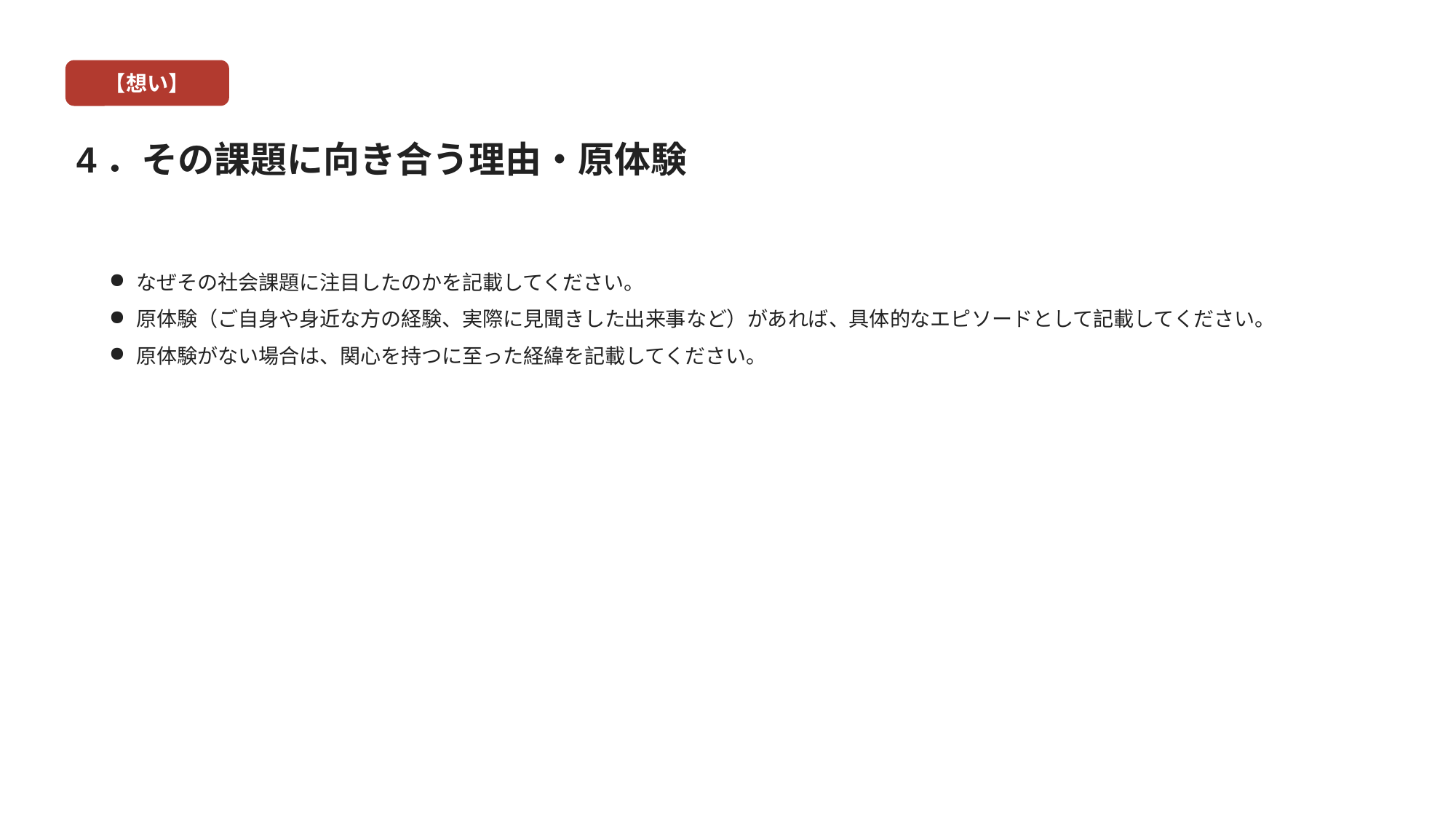

【想い】
4．その課題に向き合う理由・原体験
なぜその社会課題に注目したのかを記載してください。
原体験（ご自身や身近な方の経験、実際に見聞きした出来事など）があれば、具体的なエピソードとして記載してください。
原体験がない場合は、関心を持つに至った経緯を記載してください。